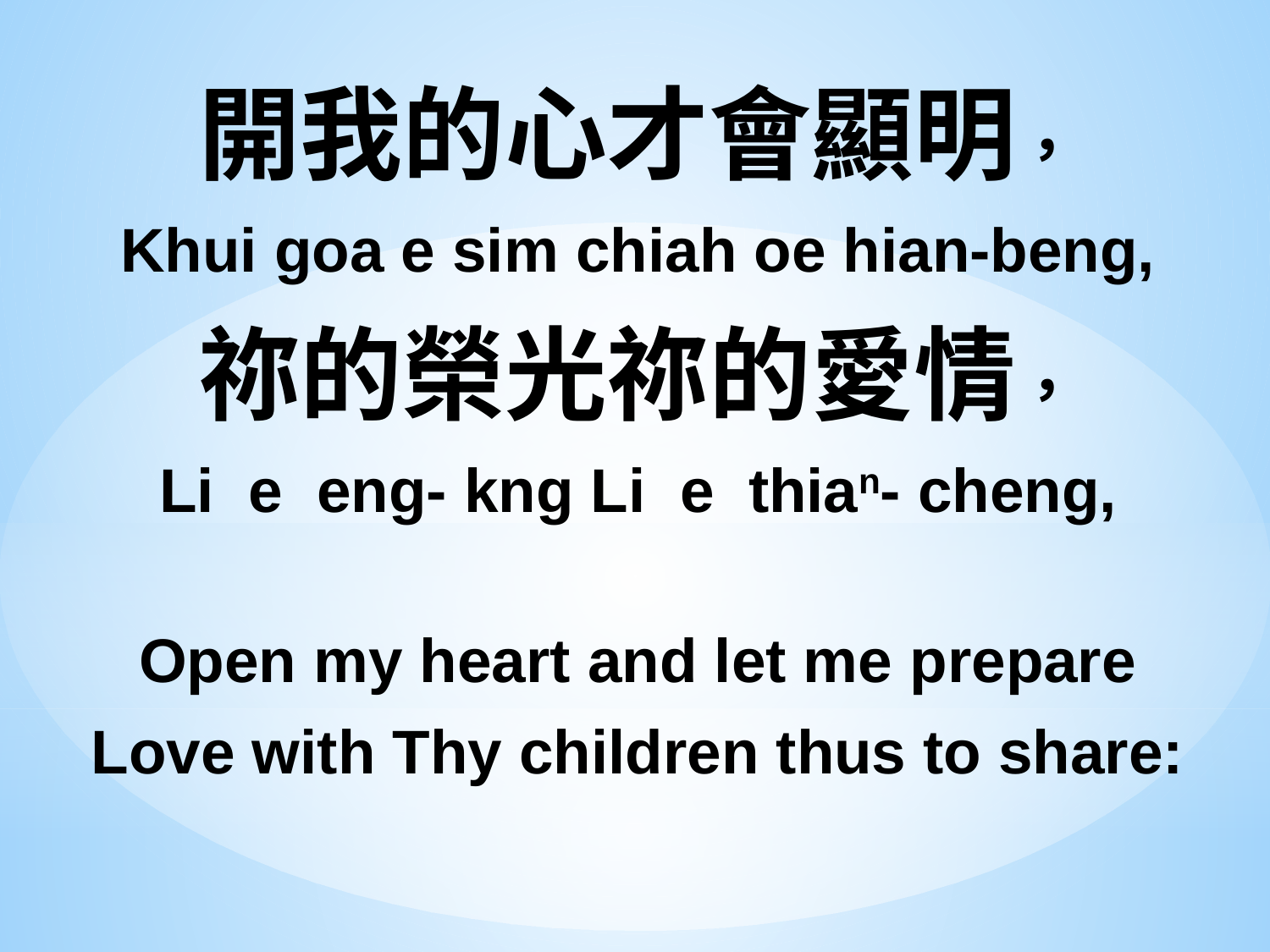

開我的心才會顯明，
Khui goa e sim chiah oe hian-beng,
祢的榮光祢的愛情，
Li  e  eng- kng Li  e  thian- cheng,

Open my heart and let me prepare
Love with Thy children thus to share: